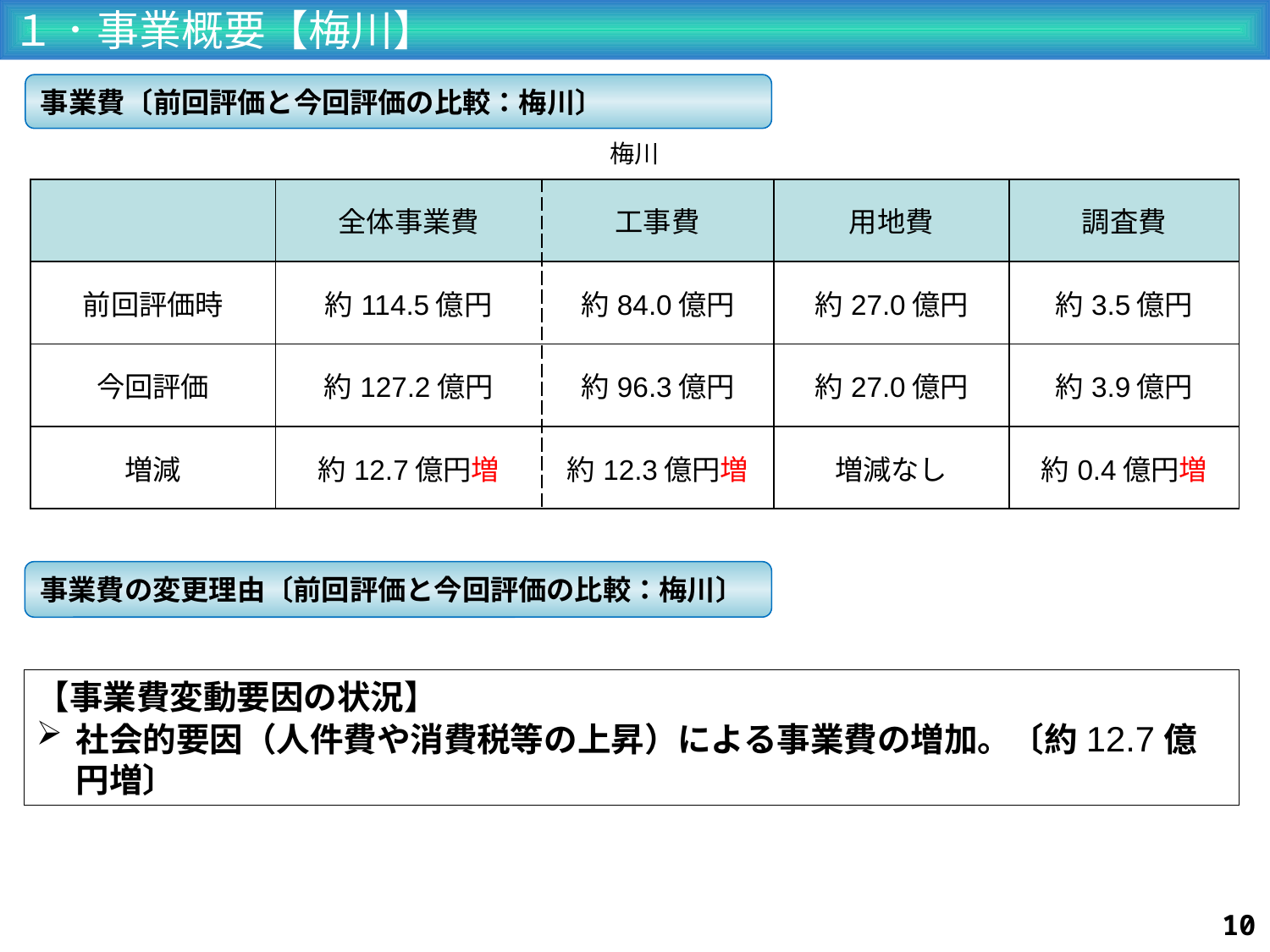

１．事業概要【梅川】
事業費〔前回評価と今回評価の比較：梅川〕
梅川
|  | 全体事業費 | 工事費 | 用地費 | 調査費 |
| --- | --- | --- | --- | --- |
| 前回評価時 | 約114.5億円 | 約84.0億円 | 約27.0億円 | 約3.5億円 |
| 今回評価 | 約127.2億円 | 約96.3億円 | 約27.0億円 | 約3.9億円 |
| 増減 | 約12.7億円増 | 約12.3億円増 | 増減なし | 約0.4億円増 |
事業費の変更理由〔前回評価と今回評価の比較：梅川〕
【事業費変動要因の状況】
社会的要因（人件費や消費税等の上昇）による事業費の増加。〔約12.7億円増〕
10